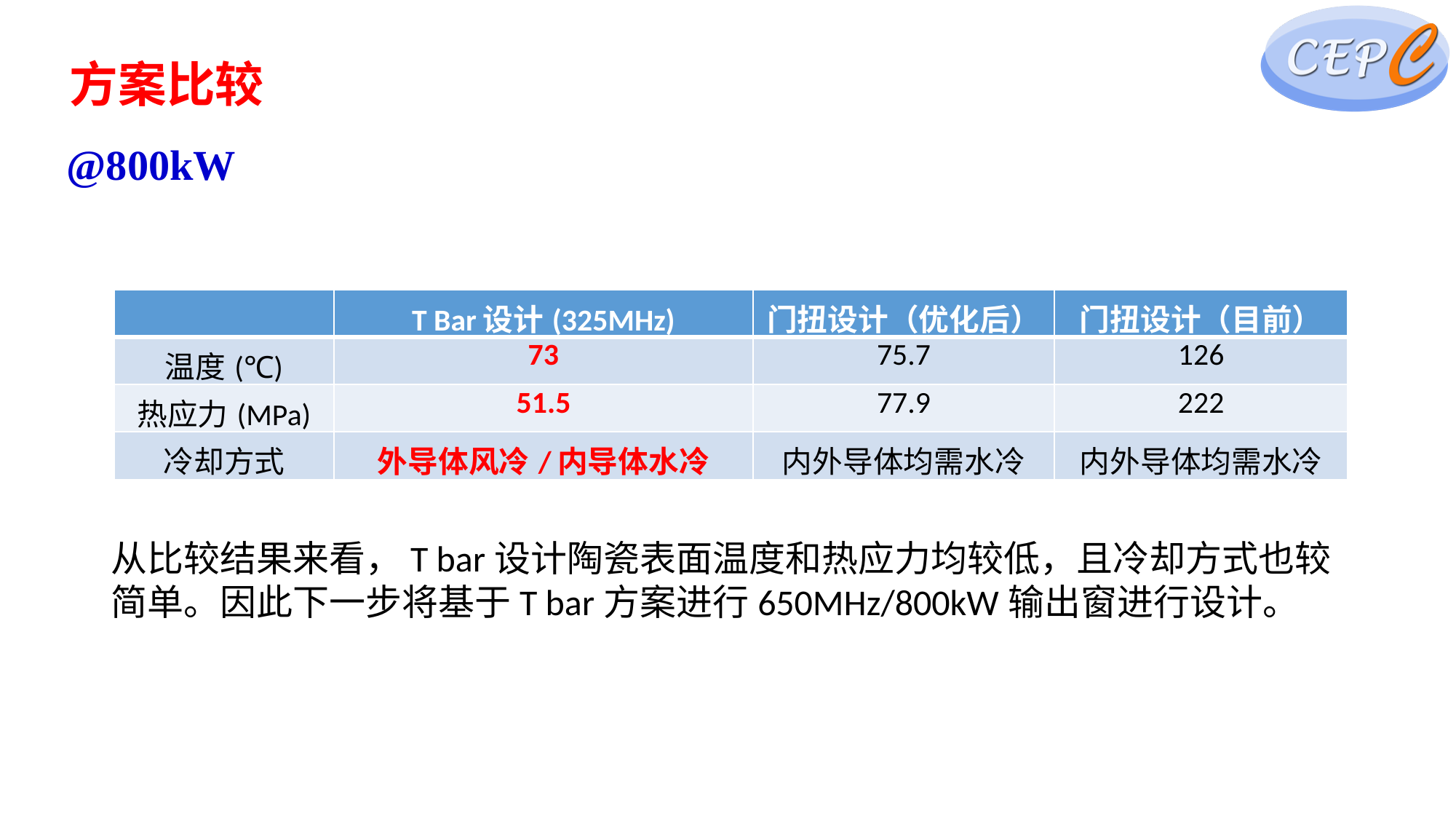

方案比较
@800kW
|  | T Bar设计(325MHz) | 门扭设计（优化后） | 门扭设计（目前） |
| --- | --- | --- | --- |
| 温度(℃) | 73 | 75.7 | 126 |
| 热应力(MPa) | 51.5 | 77.9 | 222 |
| 冷却方式 | 外导体风冷/内导体水冷 | 内外导体均需水冷 | 内外导体均需水冷 |
从比较结果来看，T bar设计陶瓷表面温度和热应力均较低，且冷却方式也较简单。因此下一步将基于T bar方案进行650MHz/800kW输出窗进行设计。